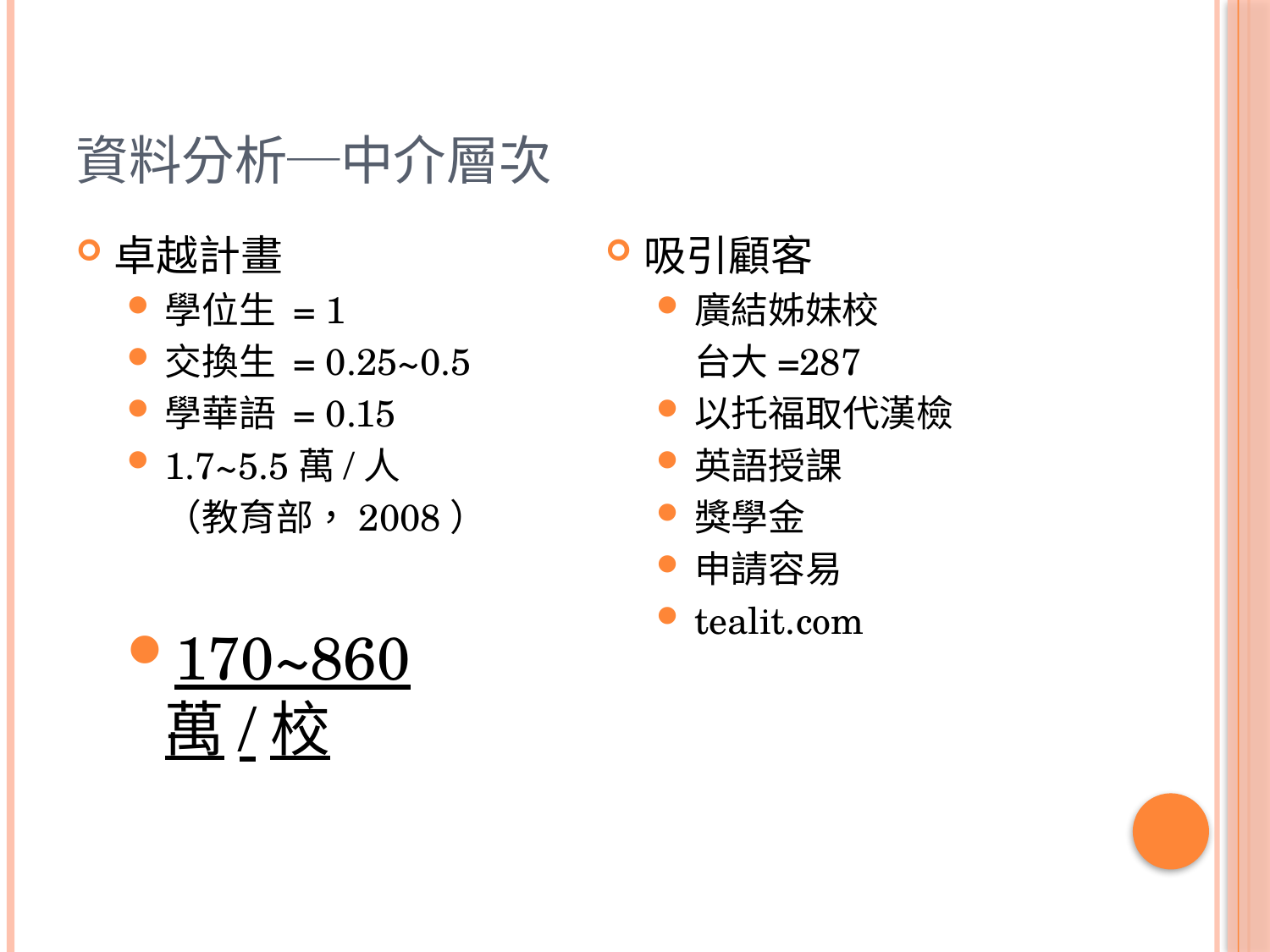

# 資料分析─中介層次
卓越計畫
學位生 = 1
交換生 = 0.25~0.5
學華語 = 0.15
1.7~5.5萬/人
	（教育部，2008）

170~860萬/校

吸引顧客
廣結姊妹校
	台大=287
以托福取代漢檢
英語授課
獎學金
申請容易
tealit.com